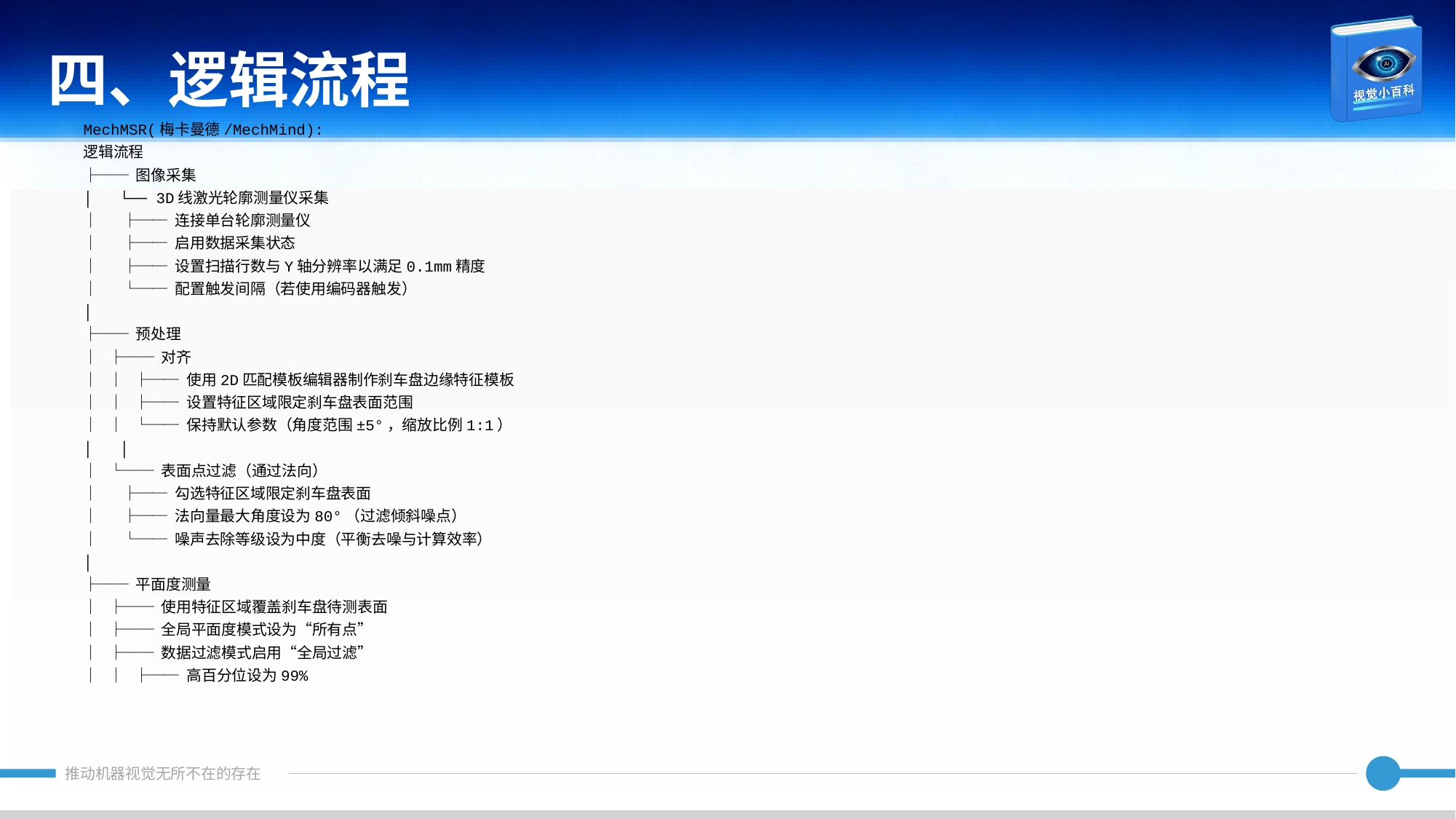

四、逻辑流程

MechMSR(梅卡曼德/MechMind):
逻辑流程
├── 图像采集
│   └── 3D线激光轮廓测量仪采集
│       ├── 连接单台轮廓测量仪
│       ├── 启用数据采集状态
│       ├── 设置扫描行数与Y轴分辨率以满足0.1mm精度
│       └── 配置触发间隔（若使用编码器触发）
│
├── 预处理
│   ├── 对齐
│   │   ├── 使用2D匹配模板编辑器制作刹车盘边缘特征模板
│   │   ├── 设置特征区域限定刹车盘表面范围
│   │   └── 保持默认参数（角度范围±5°，缩放比例1:1）
│   │
│   └── 表面点过滤（通过法向）
│       ├── 勾选特征区域限定刹车盘表面
│       ├── 法向量最大角度设为80°（过滤倾斜噪点）
│       └── 噪声去除等级设为中度（平衡去噪与计算效率）
│
├── 平面度测量
│   ├── 使用特征区域覆盖刹车盘待测表面
│   ├── 全局平面度模式设为“所有点”
│   ├── 数据过滤模式启用“全局过滤”
│   │   ├── 高百分位设为99%
8